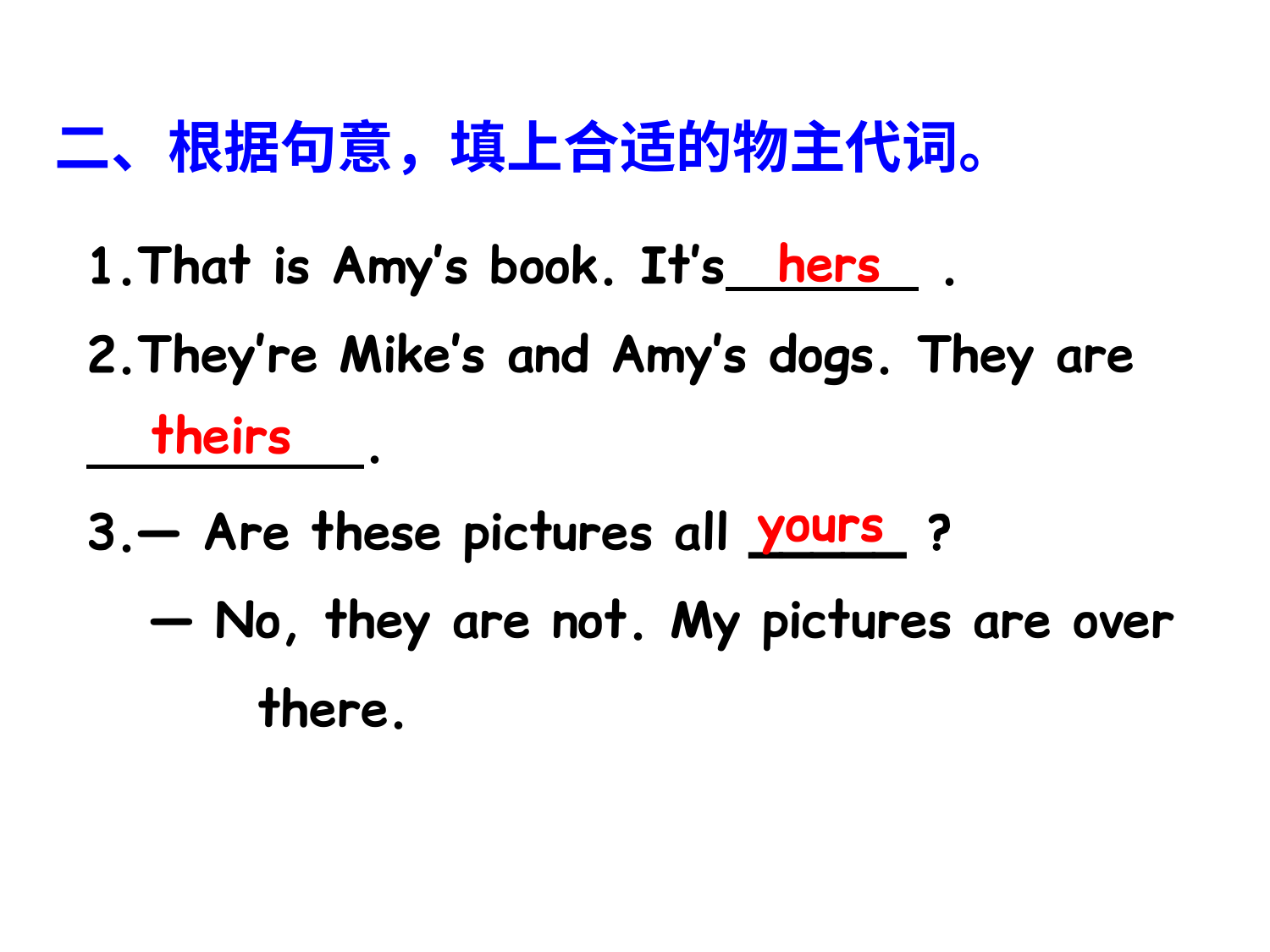

二、根据句意，填上合适的物主代词。
hers
1.That is Amy’s book. It’s          .
2.They’re Mike’s and Amy’s dogs. They are
             .
3.— Are these pictures all _____ ?
   — No, they are not. My pictures are over
        there.
theirs
yours